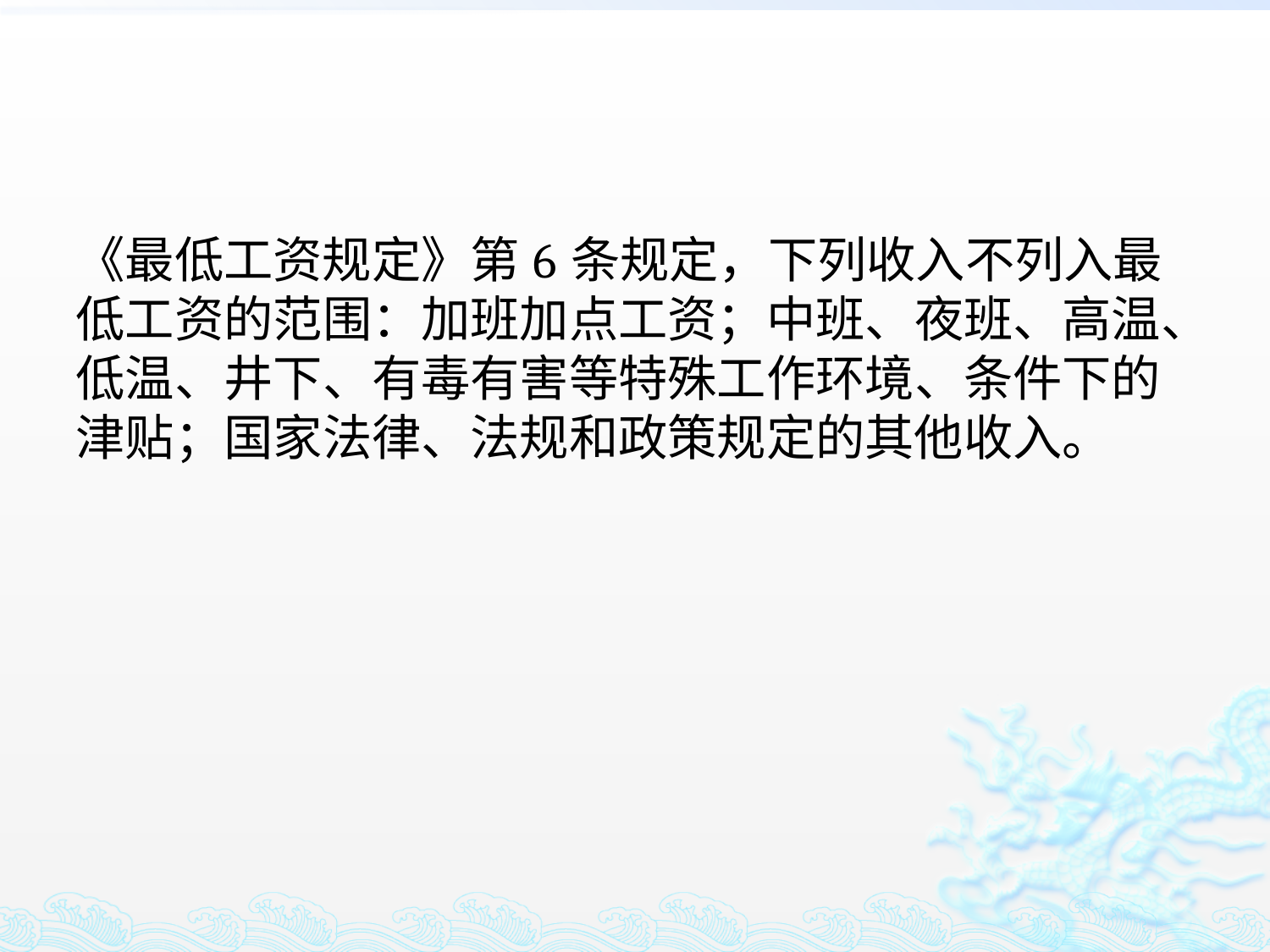

#
《最低工资规定》第6条规定，下列收入不列入最低工资的范围：加班加点工资；中班、夜班、高温、低温、井下、有毒有害等特殊工作环境、条件下的津贴；国家法律、法规和政策规定的其他收入。